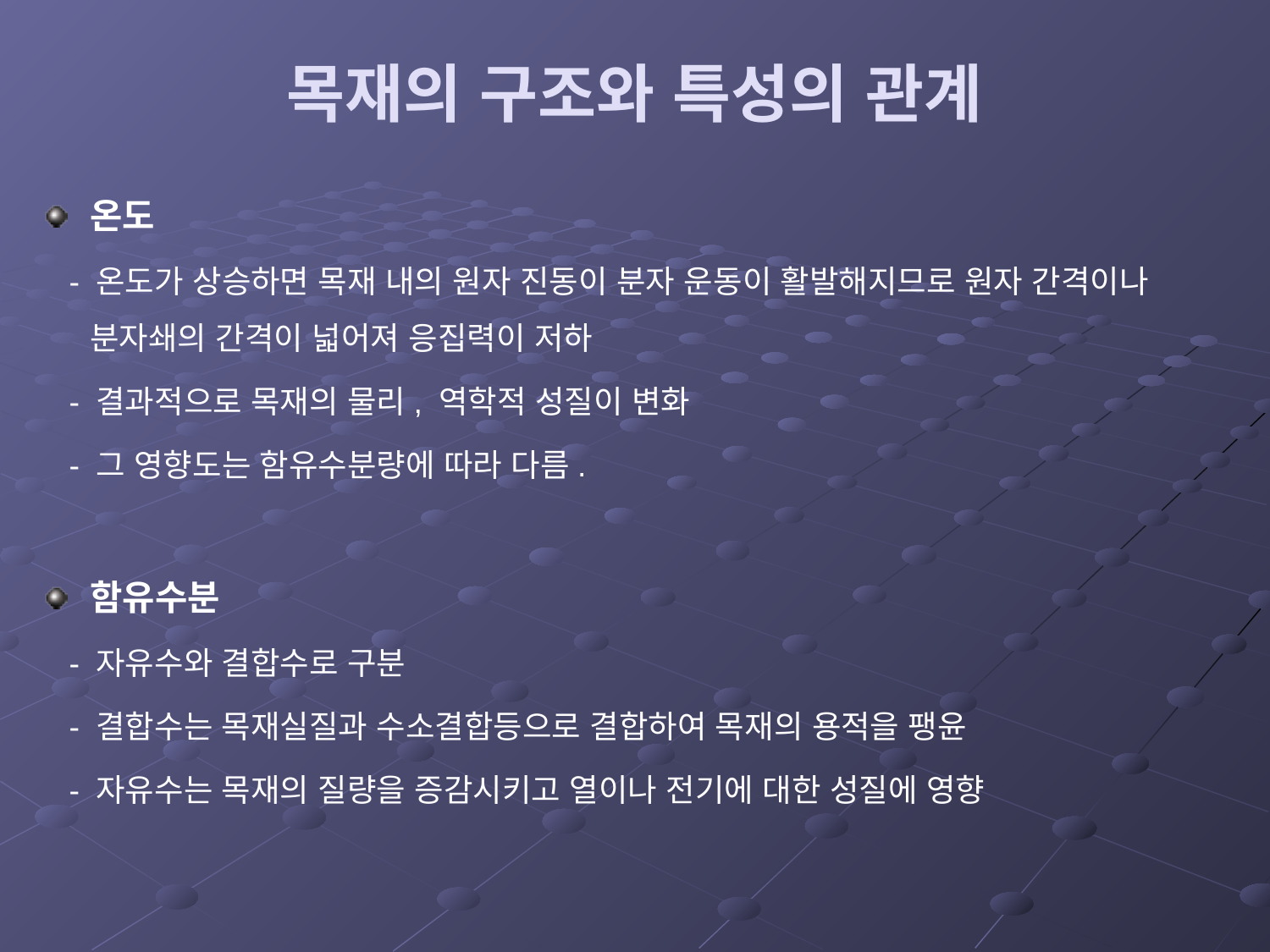

# 목재의 구조와 특성의 관계
온도
   - 온도가 상승하면 목재 내의 원자 진동이 분자 운동이 활발해지므로 원자 간격이나 분자쇄의 간격이 넓어져 응집력이 저하
   - 결과적으로 목재의 물리, 역학적 성질이 변화
   - 그 영향도는 함유수분량에 따라 다름.

함유수분
   - 자유수와 결합수로 구분
   - 결합수는 목재실질과 수소결합등으로 결합하여 목재의 용적을 팽윤
   - 자유수는 목재의 질량을 증감시키고 열이나 전기에 대한 성질에 영향